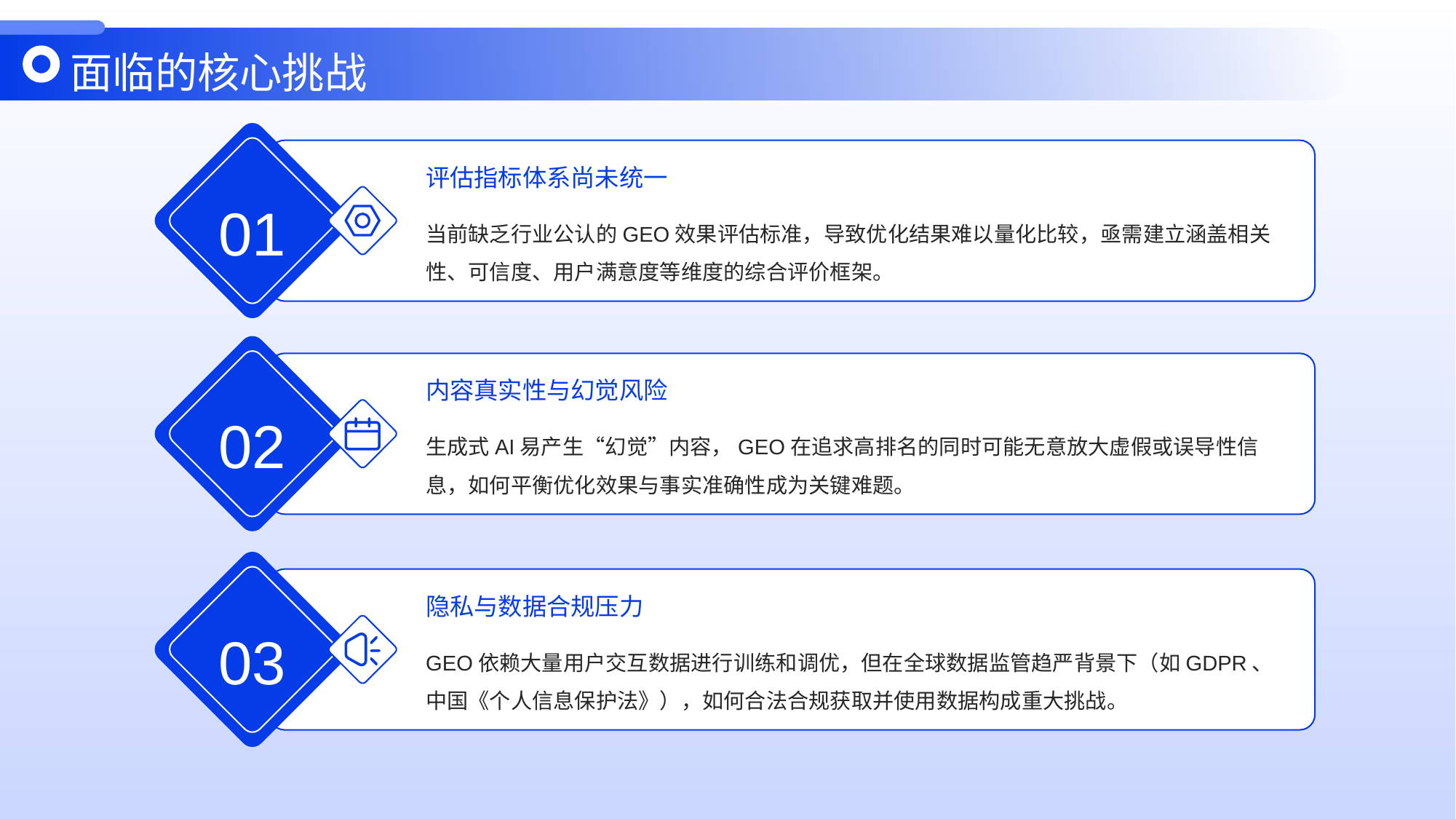

面临的核心挑战

评估指标体系尚未统一

01

当前缺乏行业公认的GEO效果评估标准，导致优化结果难以量化比较，亟需建立涵盖相关性、可信度、用户满意度等维度的综合评价框架。

内容真实性与幻觉风险

02

生成式AI易产生“幻觉”内容，GEO在追求高排名的同时可能无意放大虚假或误导性信息，如何平衡优化效果与事实准确性成为关键难题。

隐私与数据合规压力

03

GEO依赖大量用户交互数据进行训练和调优，但在全球数据监管趋严背景下（如GDPR、中国《个人信息保护法》），如何合法合规获取并使用数据构成重大挑战。